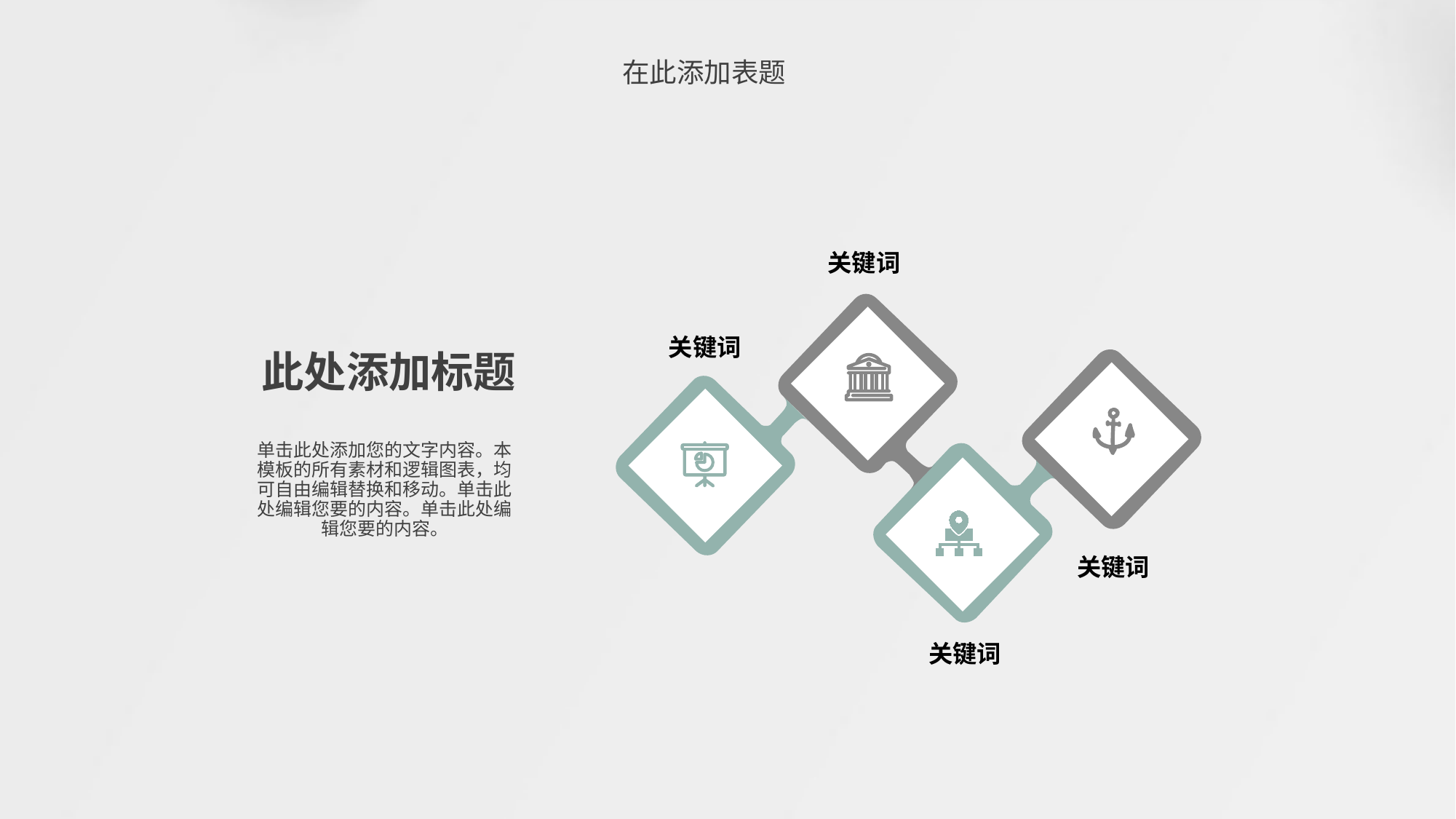

在此添加表题
关键词

关键词
关键词
关键词
此处添加标题
单击此处添加您的文字内容。本模板的所有素材和逻辑图表，均可自由编辑替换和移动。单击此处编辑您要的内容。单击此处编辑您要的内容。